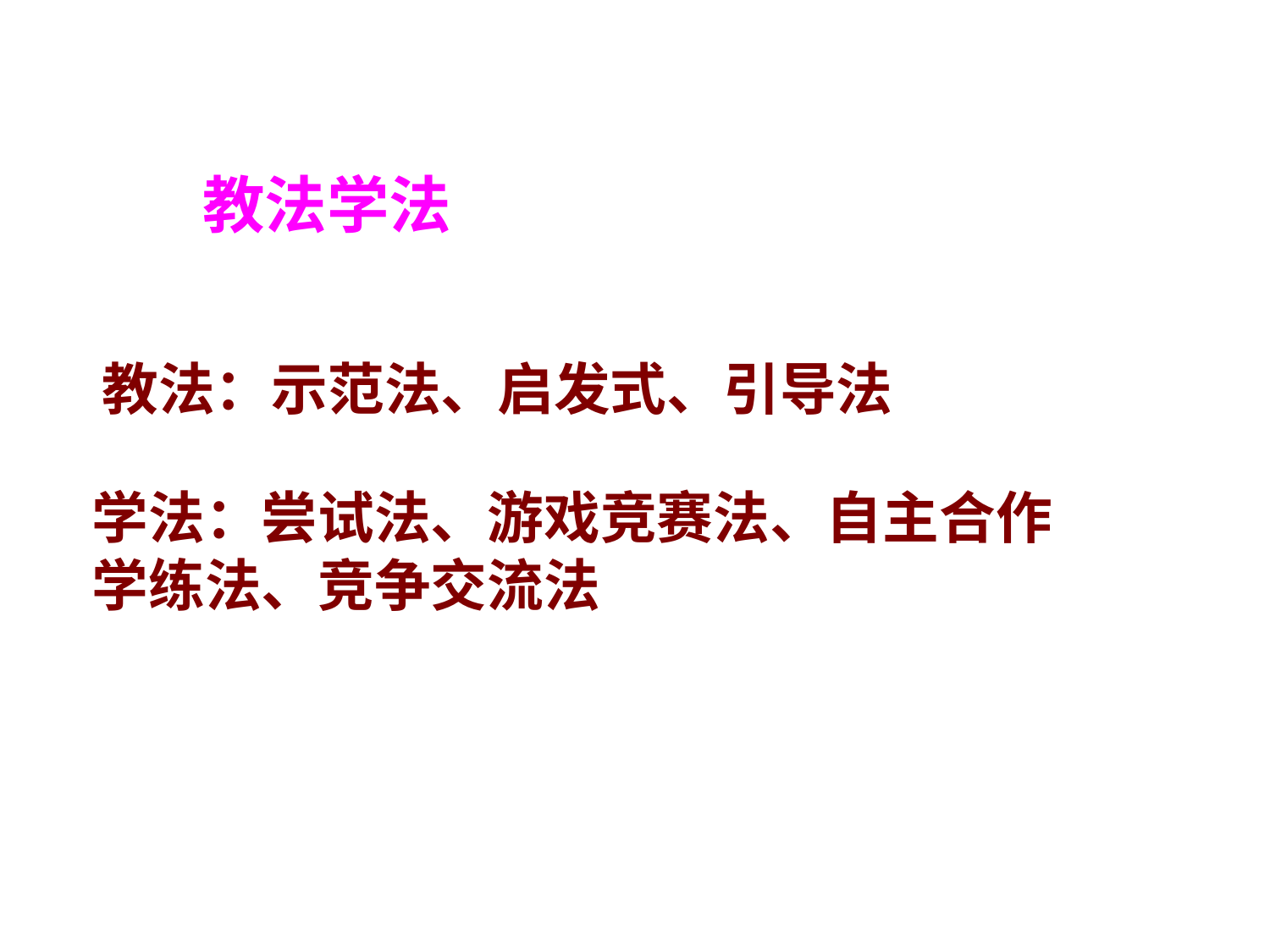

教法学法
# 教法：示范法、启发式、引导法
学法：尝试法、游戏竞赛法、自主合作学练法、竞争交流法